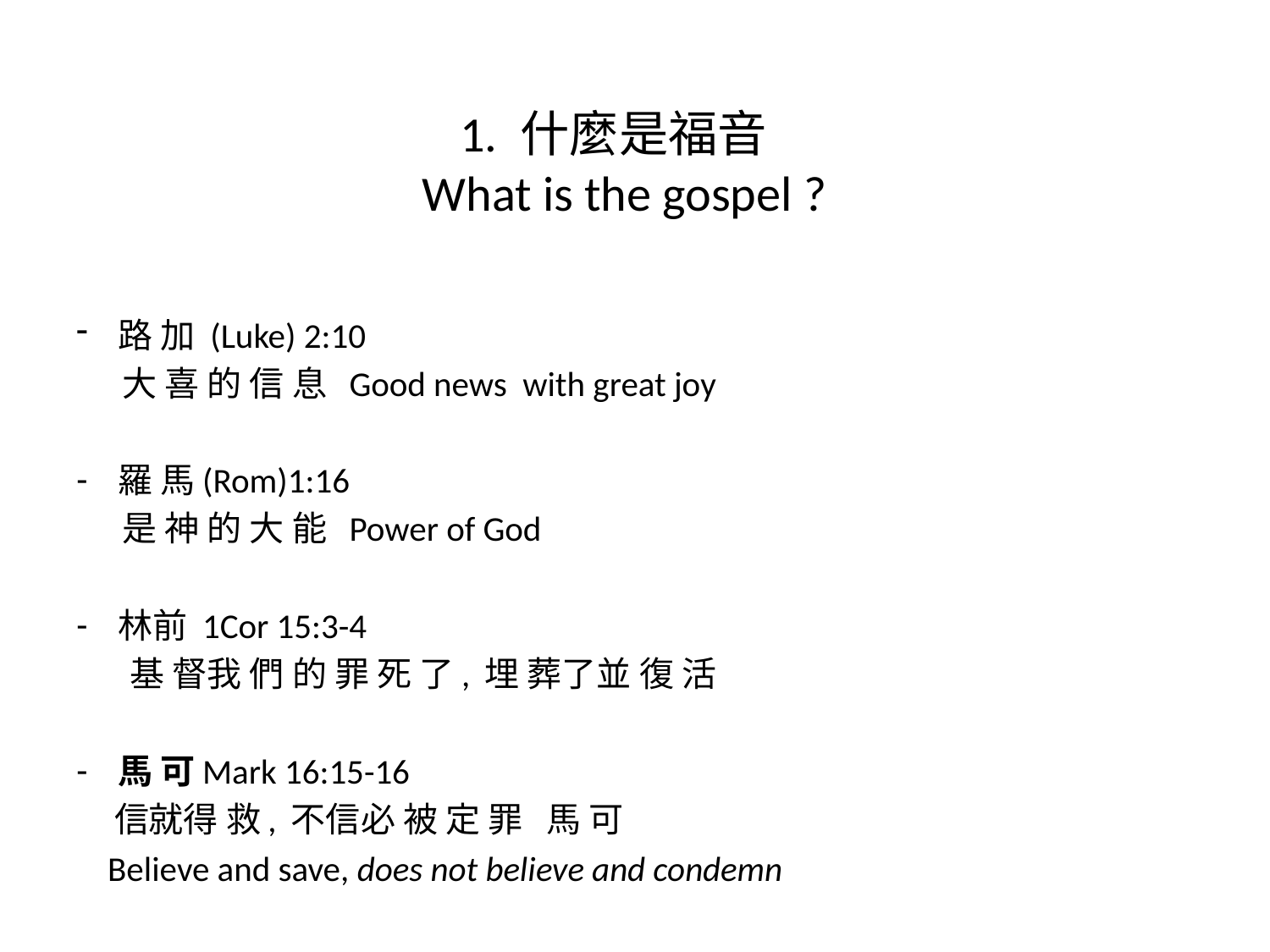

# 1. 什麼是福音 What is the gospel ?
路 加 (Luke) 2:10
     大 喜 的 信 息  Good news  with great joy

羅 馬(Rom)1:16
     是 神 的 大 能  Power of God

林前 1Cor 15:3-4
      基 督我 們 的 罪 死 了, 埋 葬了並 復 活

馬 可Mark 16:15-16
    信就得 救, 不信必 被 定 罪   馬 可
    Believe and save, does not believe and condemn